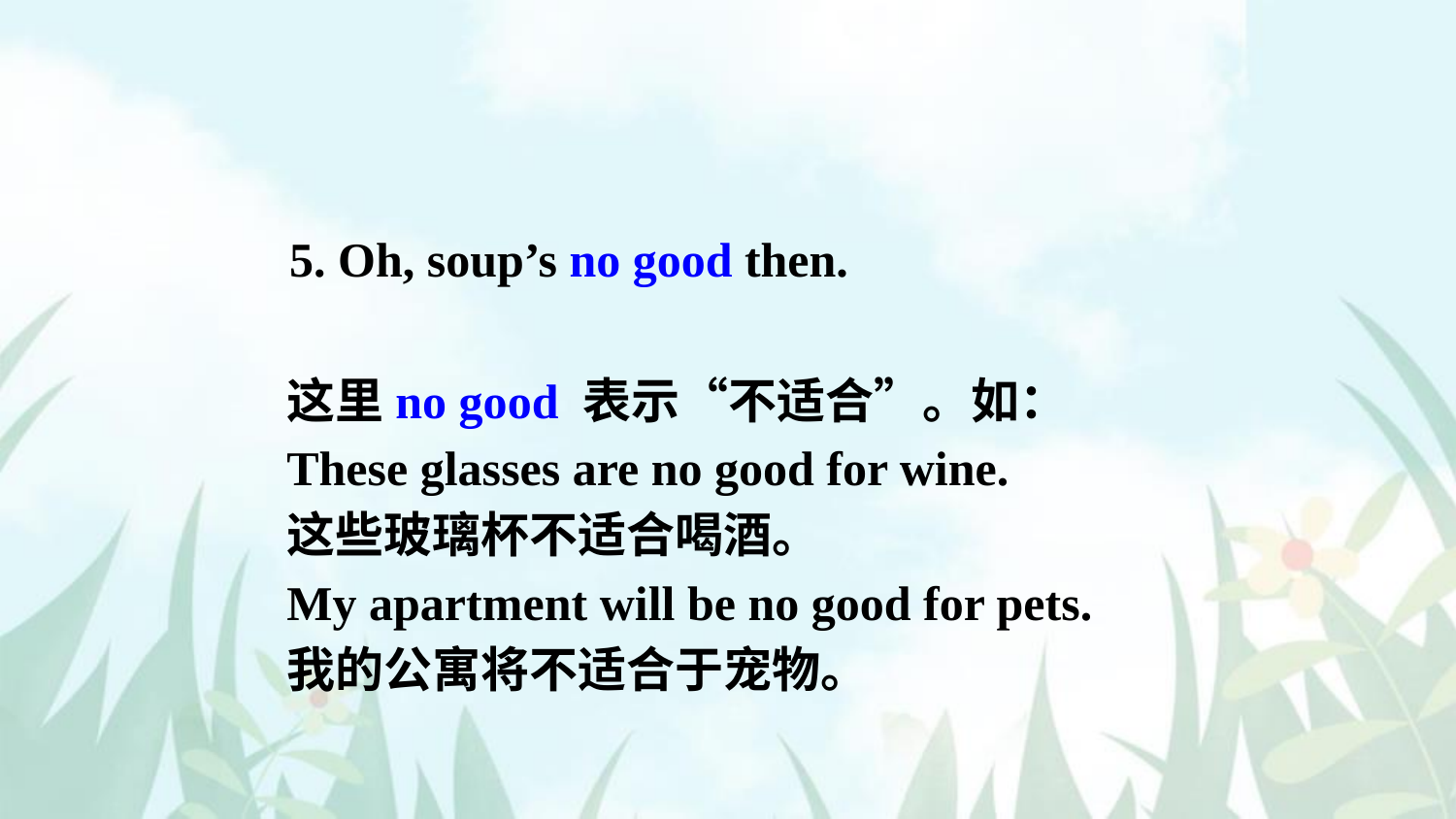

5. Oh, soup’s no good then.
这里no good 表示“不适合”。如：
These glasses are no good for wine.
这些玻璃杯不适合喝酒。
My apartment will be no good for pets.
我的公寓将不适合于宠物。